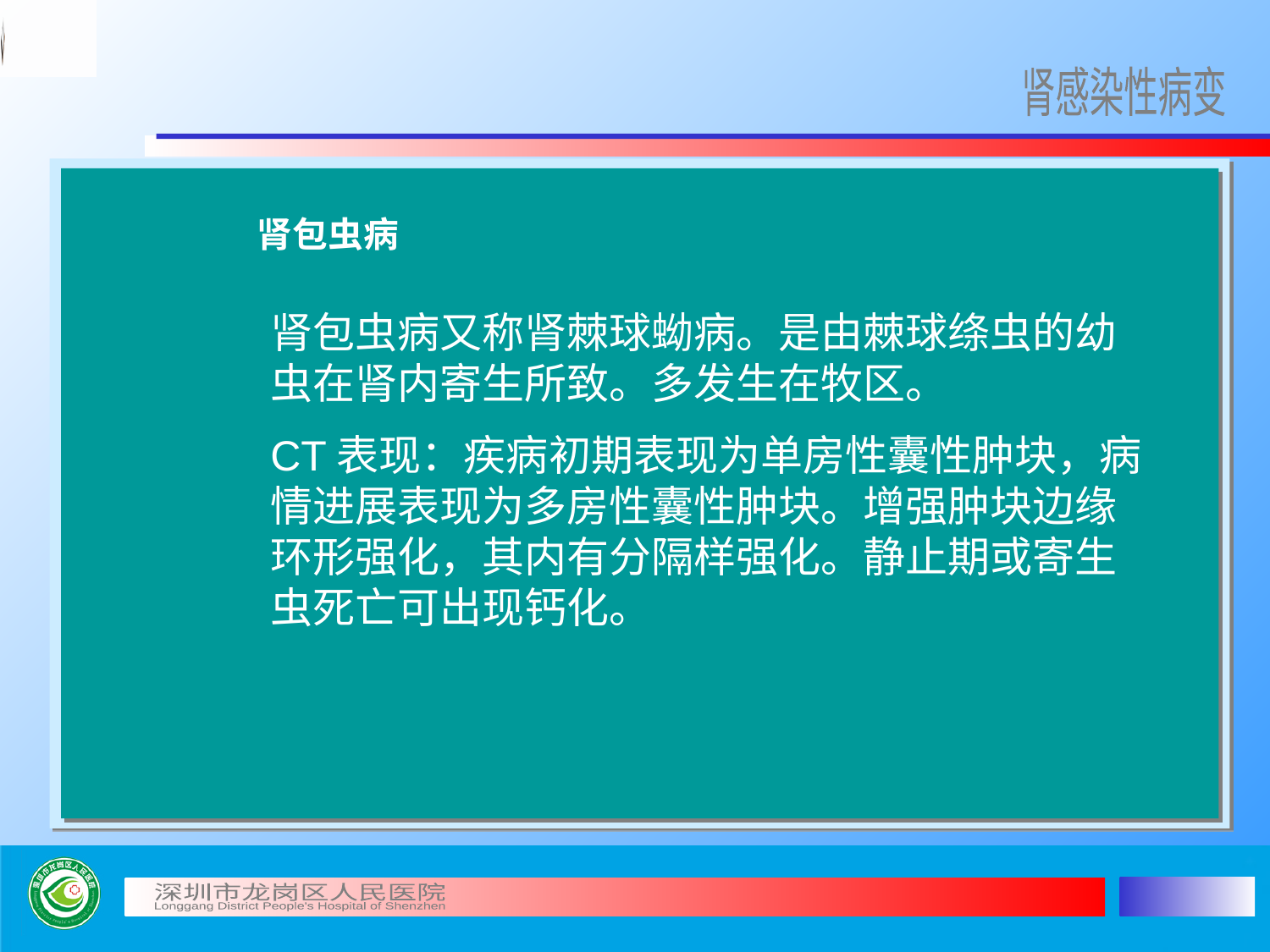

肾感染性病变

肾包虫病
肾包虫病又称肾棘球蚴病。是由棘球绦虫的幼虫在肾内寄生所致。多发生在牧区。
CT表现：疾病初期表现为单房性囊性肿块，病情进展表现为多房性囊性肿块。增强肿块边缘环形强化，其内有分隔样强化。静止期或寄生虫死亡可出现钙化。